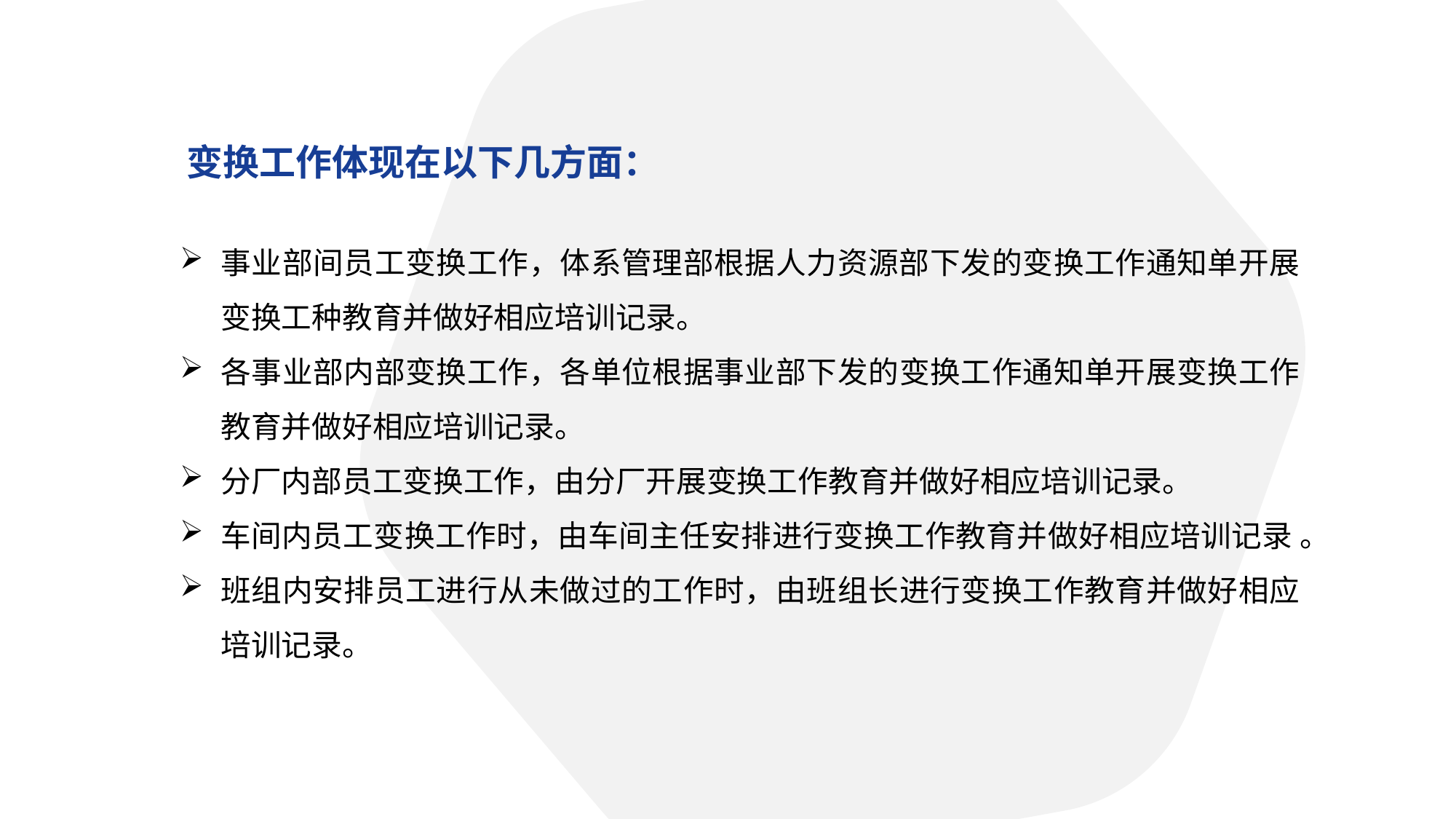

变换工作体现在以下几方面：
事业部间员工变换工作，体系管理部根据人力资源部下发的变换工作通知单开展变换工种教育并做好相应培训记录。
各事业部内部变换工作，各单位根据事业部下发的变换工作通知单开展变换工作教育并做好相应培训记录。
分厂内部员工变换工作，由分厂开展变换工作教育并做好相应培训记录。
车间内员工变换工作时，由车间主任安排进行变换工作教育并做好相应培训记录 。
班组内安排员工进行从未做过的工作时，由班组长进行变换工作教育并做好相应培训记录。